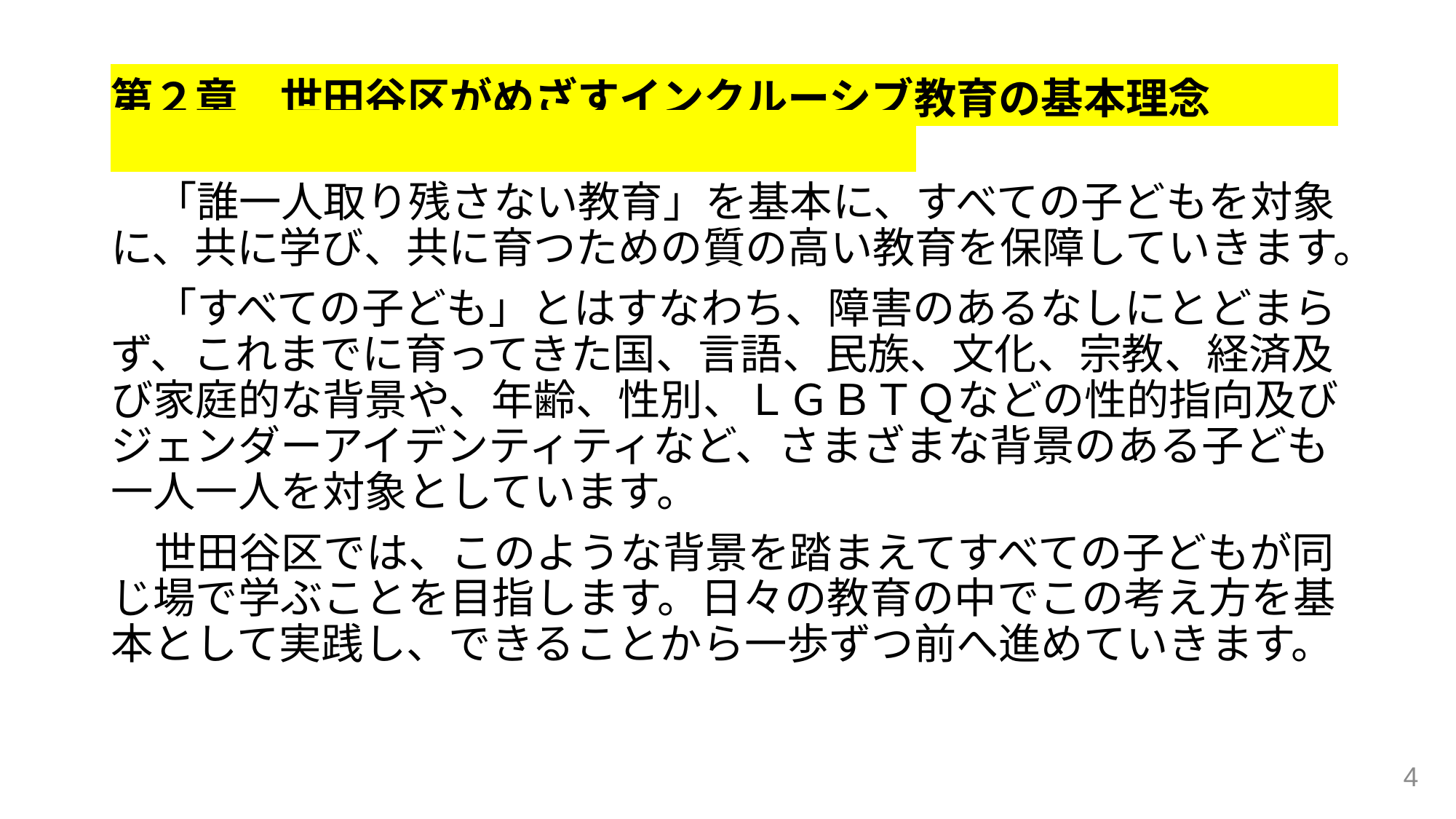

# 第２章　世田谷区がめざすインクルーシブ教育の基本理念
「誰一人取り残さない教育」を基本に、すべての子どもを対象に、共に学び、共に育つための質の高い教育を保障していきます。
「すべての子ども」とはすなわち、障害のあるなしにとどまらず、これまでに育ってきた国、言語、民族、文化、宗教、経済及び家庭的な背景や、年齢、性別、ＬＧＢＴＱなどの性的指向及びジェンダーアイデンティティなど、さまざまな背景のある子ども一人一人を対象としています。
世田谷区では、このような背景を踏まえてすべての子どもが同じ場で学ぶことを目指します。日々の教育の中でこの考え方を基本として実践し、できることから一歩ずつ前へ進めていきます。
4